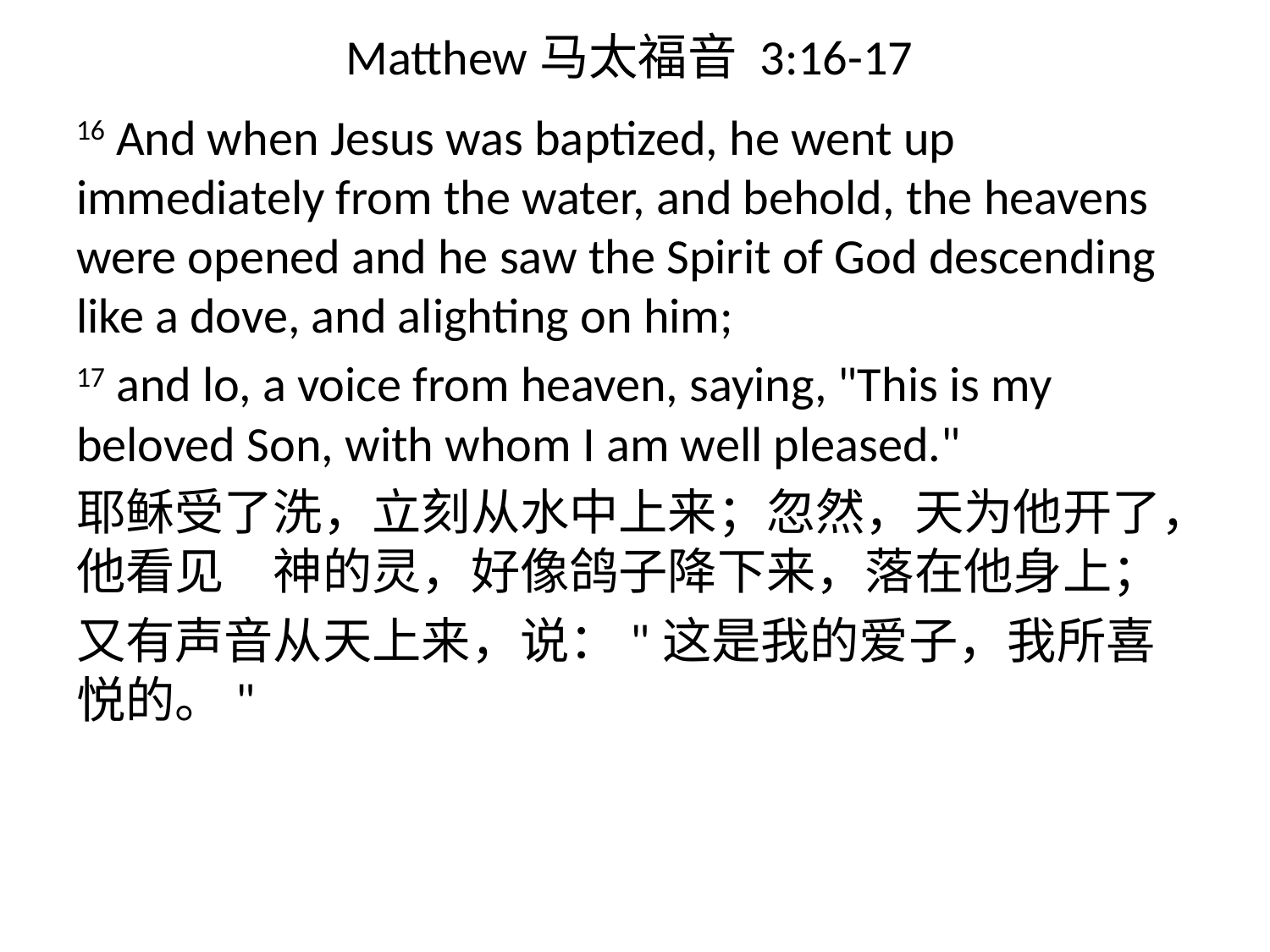

# Matthew马太福音 3:16-17
16 And when Jesus was baptized, he went up immediately from the water, and behold, the heavens were opened and he saw the Spirit of God descending like a dove, and alighting on him;
17 and lo, a voice from heaven, saying, "This is my beloved Son, with whom I am well pleased."
耶稣受了洗，立刻从水中上来；忽然，天为他开了，他看见　神的灵，好像鸽子降下来，落在他身上；
又有声音从天上来，说："这是我的爱子，我所喜悦的。"